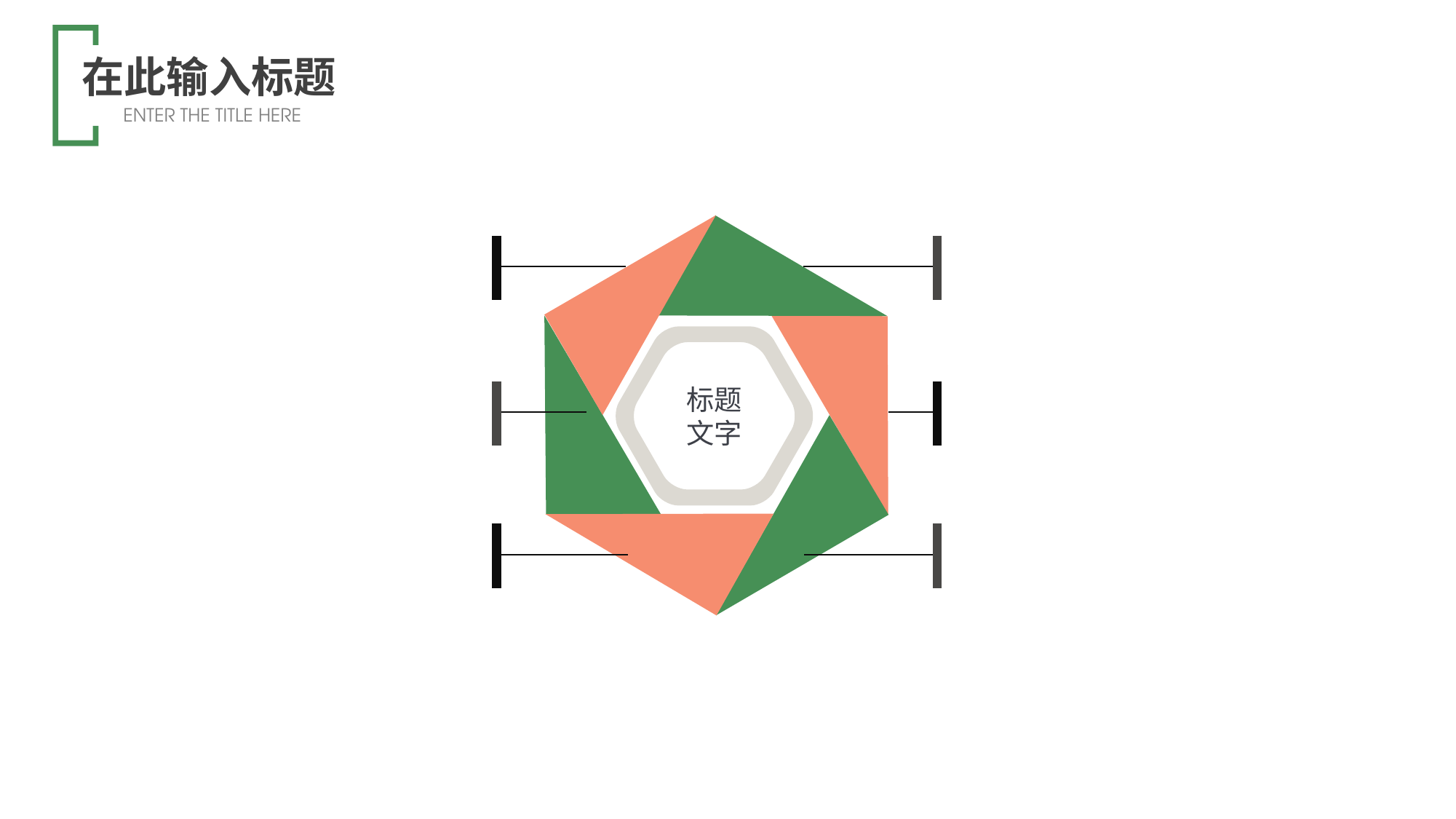

在此输入标题
ENTER THE TITLE HERE

标题
文字